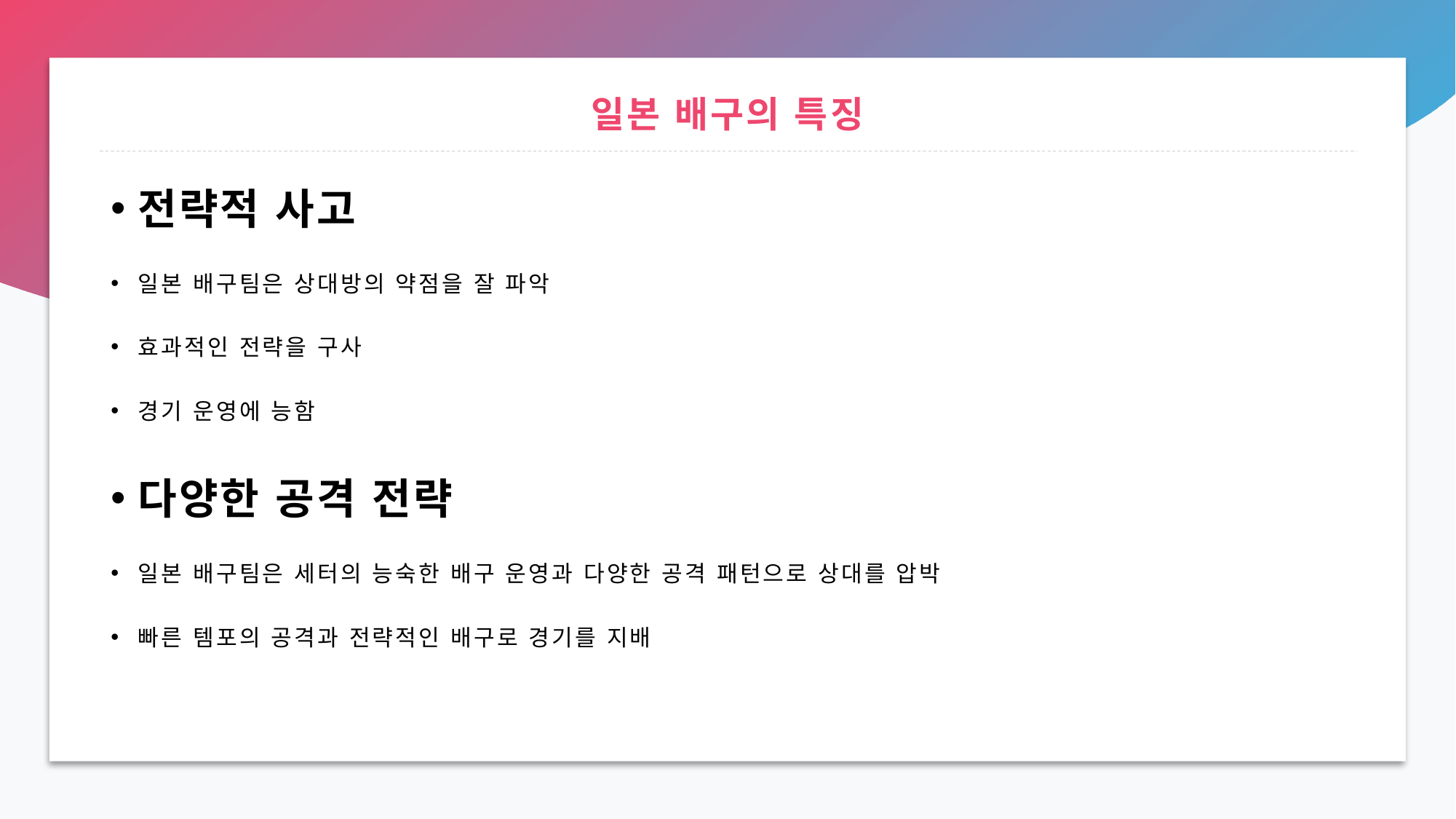

# 일본 배구의 특징
전략적 사고
일본 배구팀은 상대방의 약점을 잘 파악
효과적인 전략을 구사
경기 운영에 능함
다양한 공격 전략
일본 배구팀은 세터의 능숙한 배구 운영과 다양한 공격 패턴으로 상대를 압박
빠른 템포의 공격과 전략적인 배구로 경기를 지배